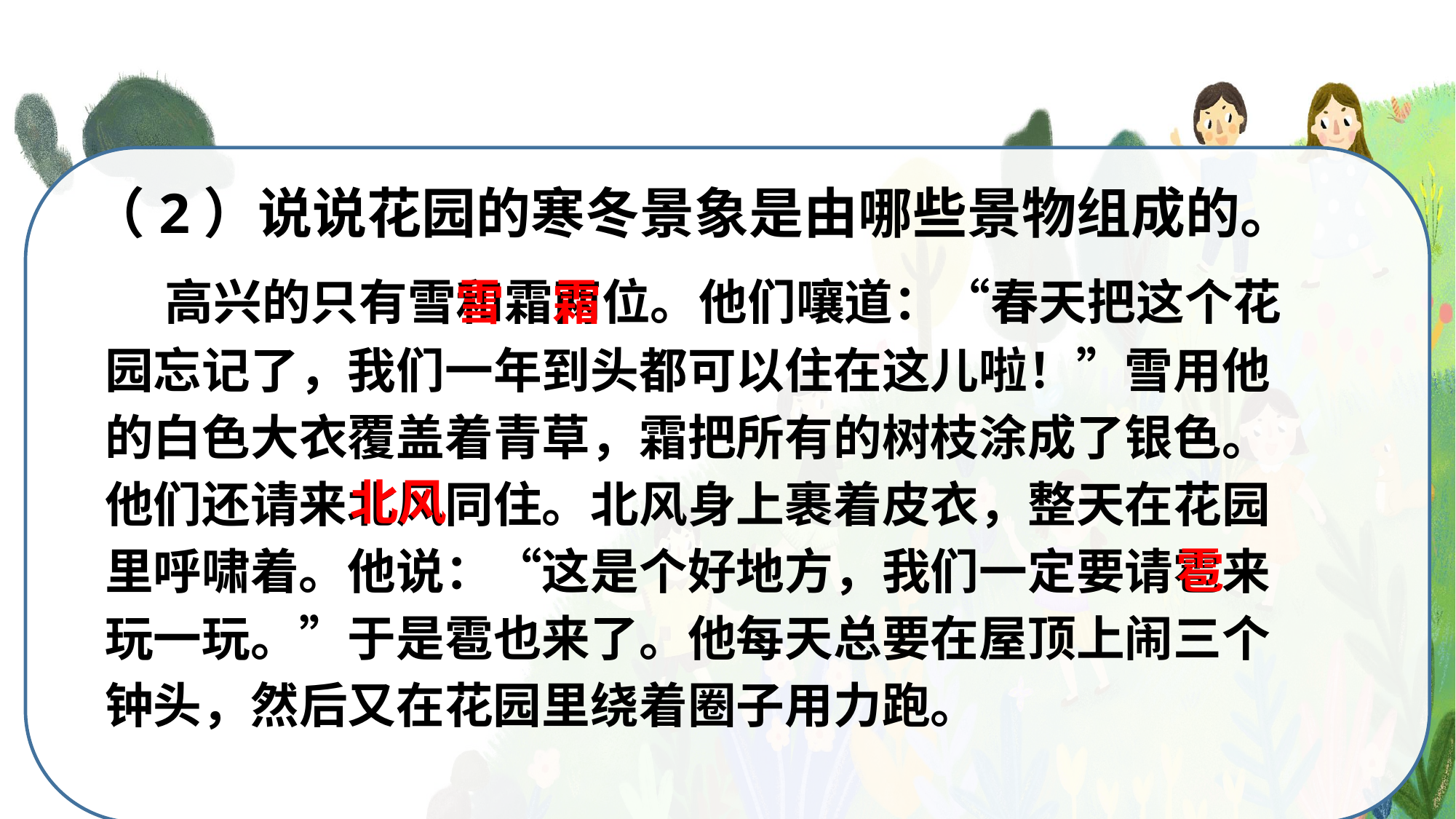

（2）说说花园的寒冬景象是由哪些景物组成的。
    高兴的只有雪和霜两位。他们嚷道：“春天把这个花园忘记了，我们一年到头都可以住在这儿啦！”雪用他的白色大衣覆盖着青草，霜把所有的树枝涂成了银色。他们还请来北风同住。北风身上裹着皮衣，整天在花园里呼啸着。他说：“这是个好地方，我们一定要请雹来玩一玩。”于是雹也来了。他每天总要在屋顶上闹三个钟头，然后又在花园里绕着圈子用力跑。
雪
霜
北风
雹